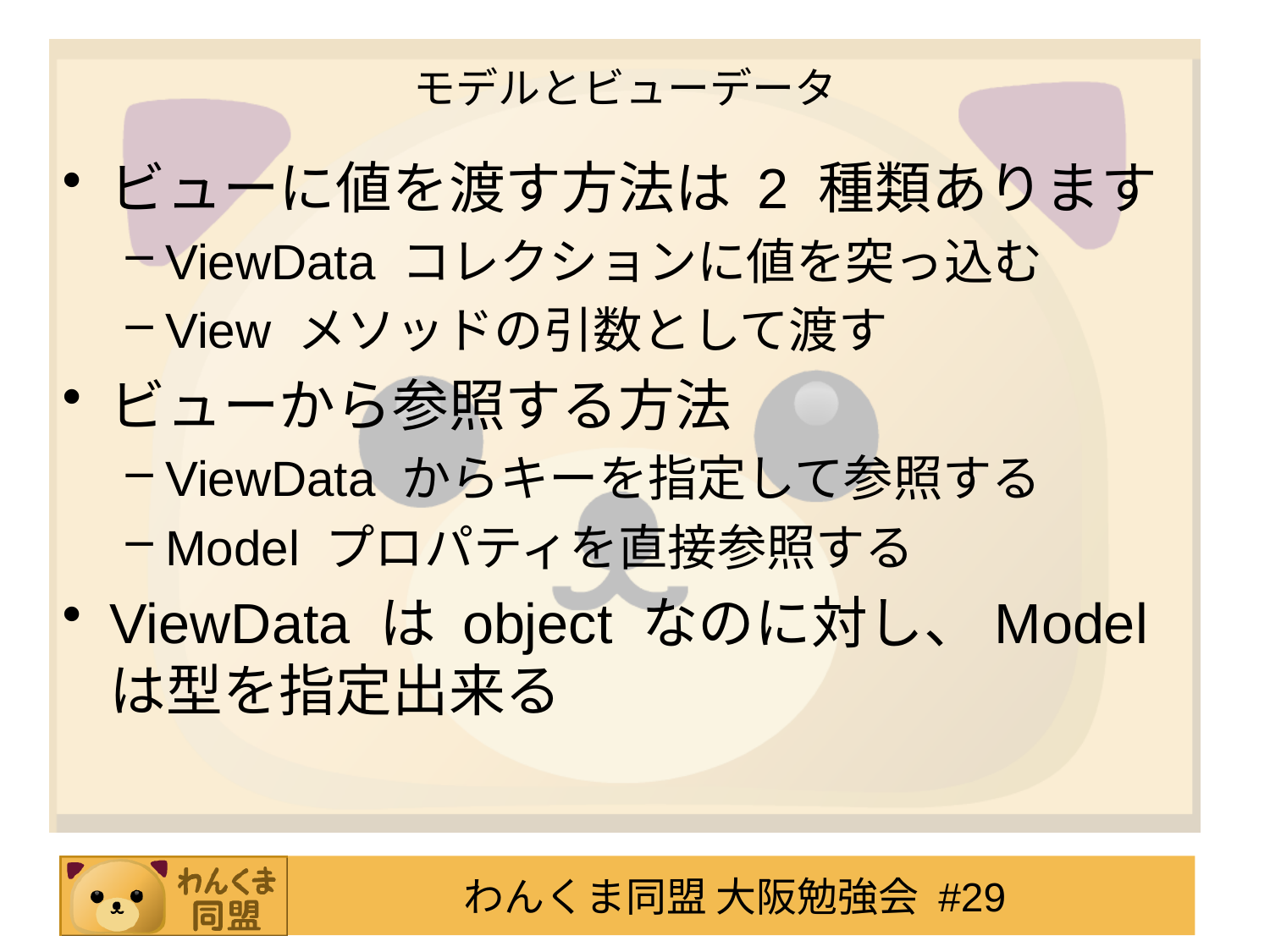

# モデルとビューデータ
ビューに値を渡す方法は 2 種類あります
ViewData コレクションに値を突っ込む
View メソッドの引数として渡す
ビューから参照する方法
ViewData からキーを指定して参照する
Model プロパティを直接参照する
ViewData は object なのに対し、Model は型を指定出来る